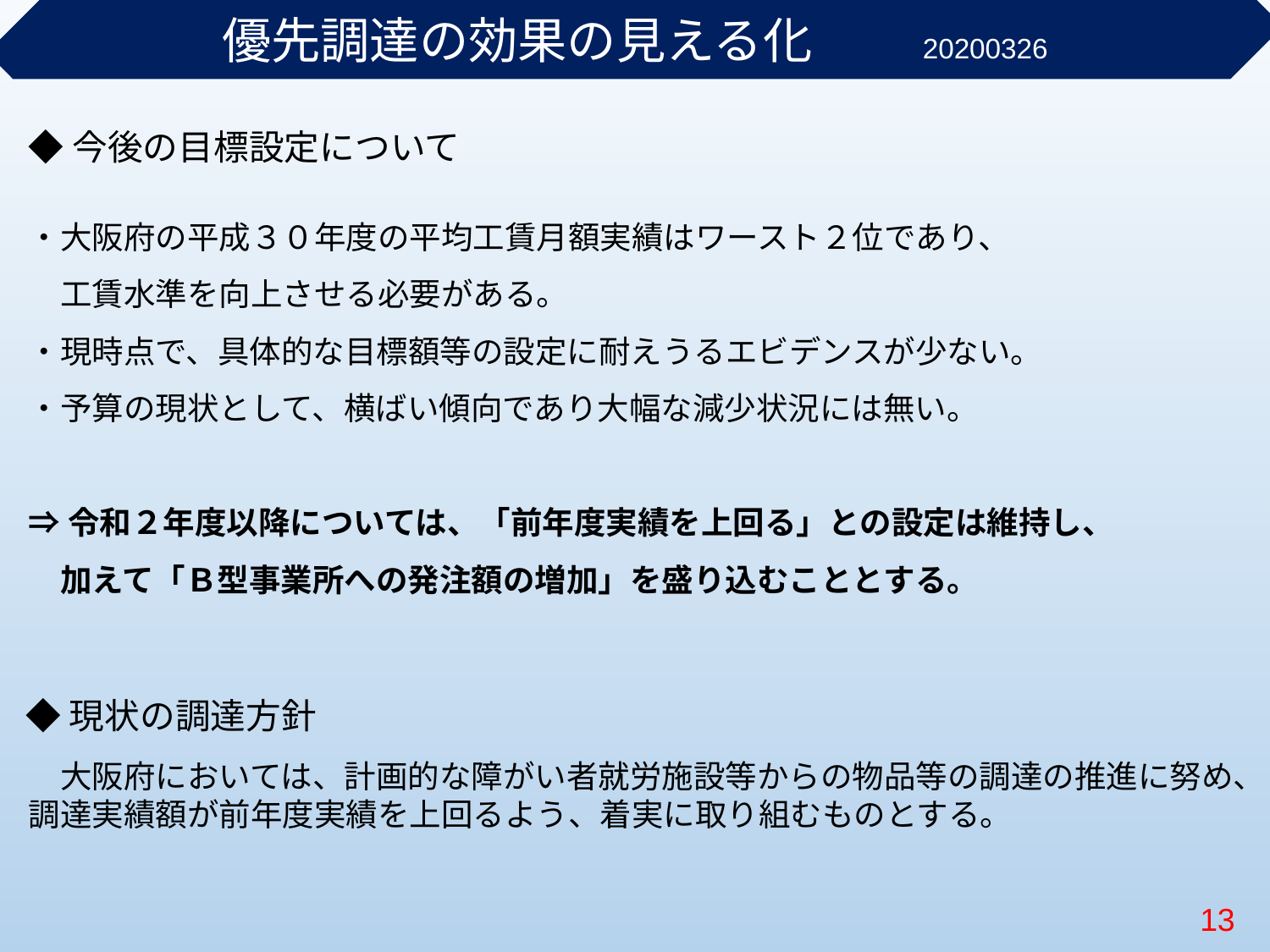

優先調達の効果の見える化　　20200326
◆今後の目標設定について
・大阪府の平成３０年度の平均工賃月額実績はワースト２位であり、
　工賃水準を向上させる必要がある。
・現時点で、具体的な目標額等の設定に耐えうるエビデンスが少ない。
・予算の現状として、横ばい傾向であり大幅な減少状況には無い。

⇒令和２年度以降については、「前年度実績を上回る」との設定は維持し、
　加えて「Ｂ型事業所への発注額の増加」を盛り込むこととする。
◆現状の調達方針
　大阪府においては、計画的な障がい者就労施設等からの物品等の調達の推進に努め、調達実績額が前年度実績を上回るよう、着実に取り組むものとする。
13